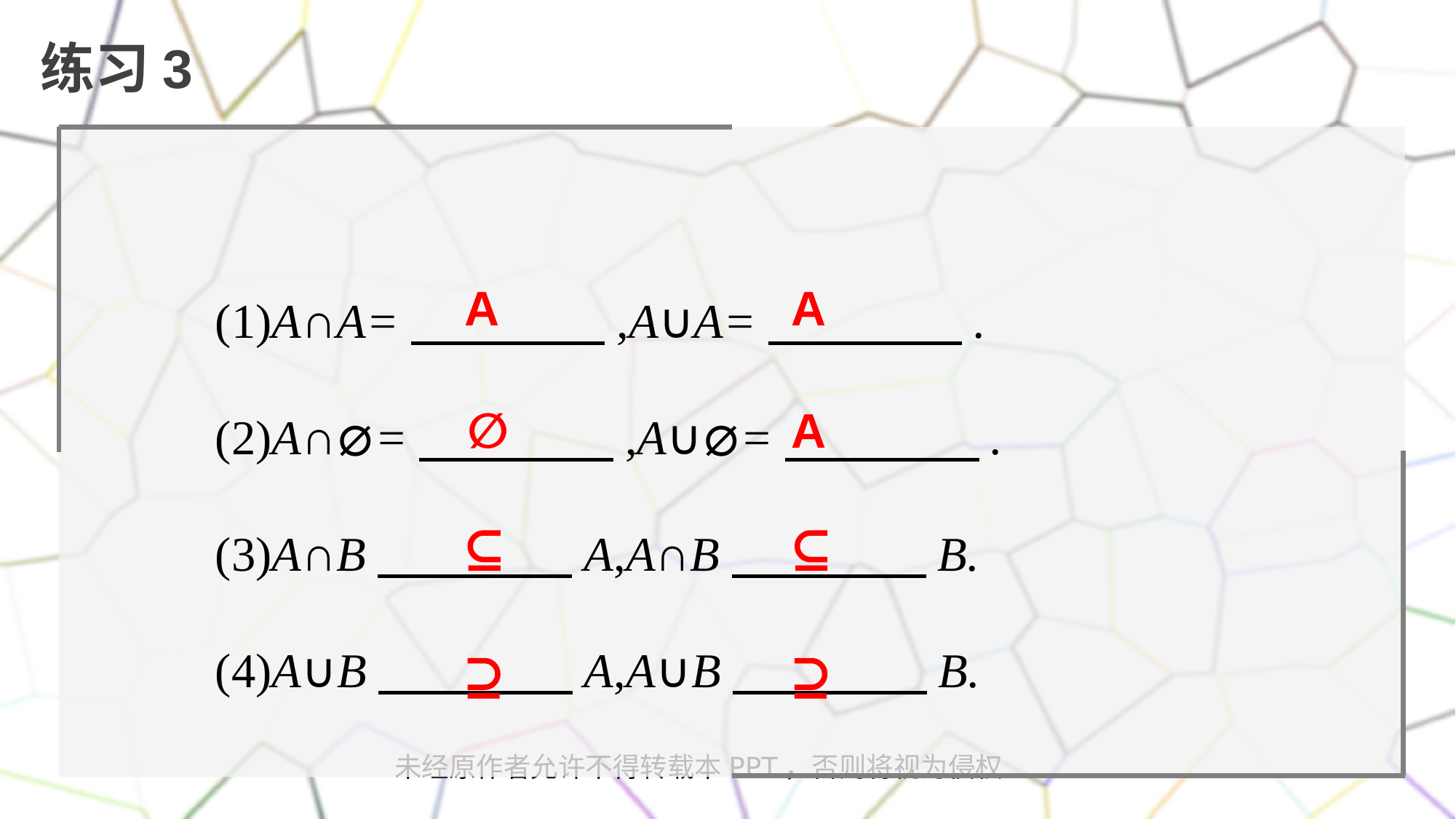

练习3

(1)A∩A=　　　　,A∪A=　　　　.
(2)A∩⌀=　　　　,A∪⌀=　　　　.
(3)A∩B　　　　A,A∩B　　　　B.
(4)A∪B　　　　A,A∪B　　　　B.
A
A
∅
A
⊆
⊆
⊇
⊇